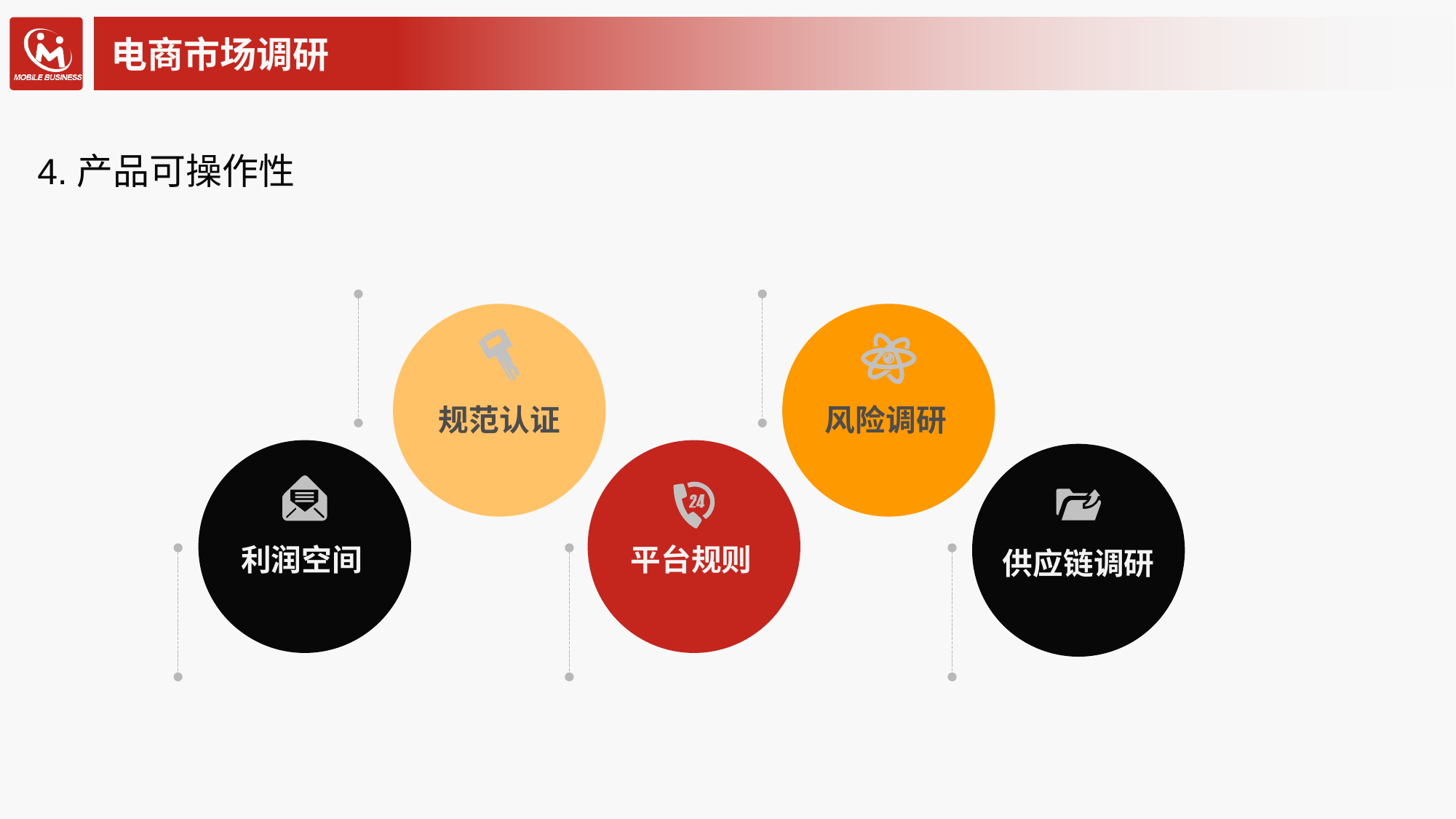

# 电商市场调研

4.产品可操作性

规范认证

风险调研

利润空间

平台规则

供应链调研